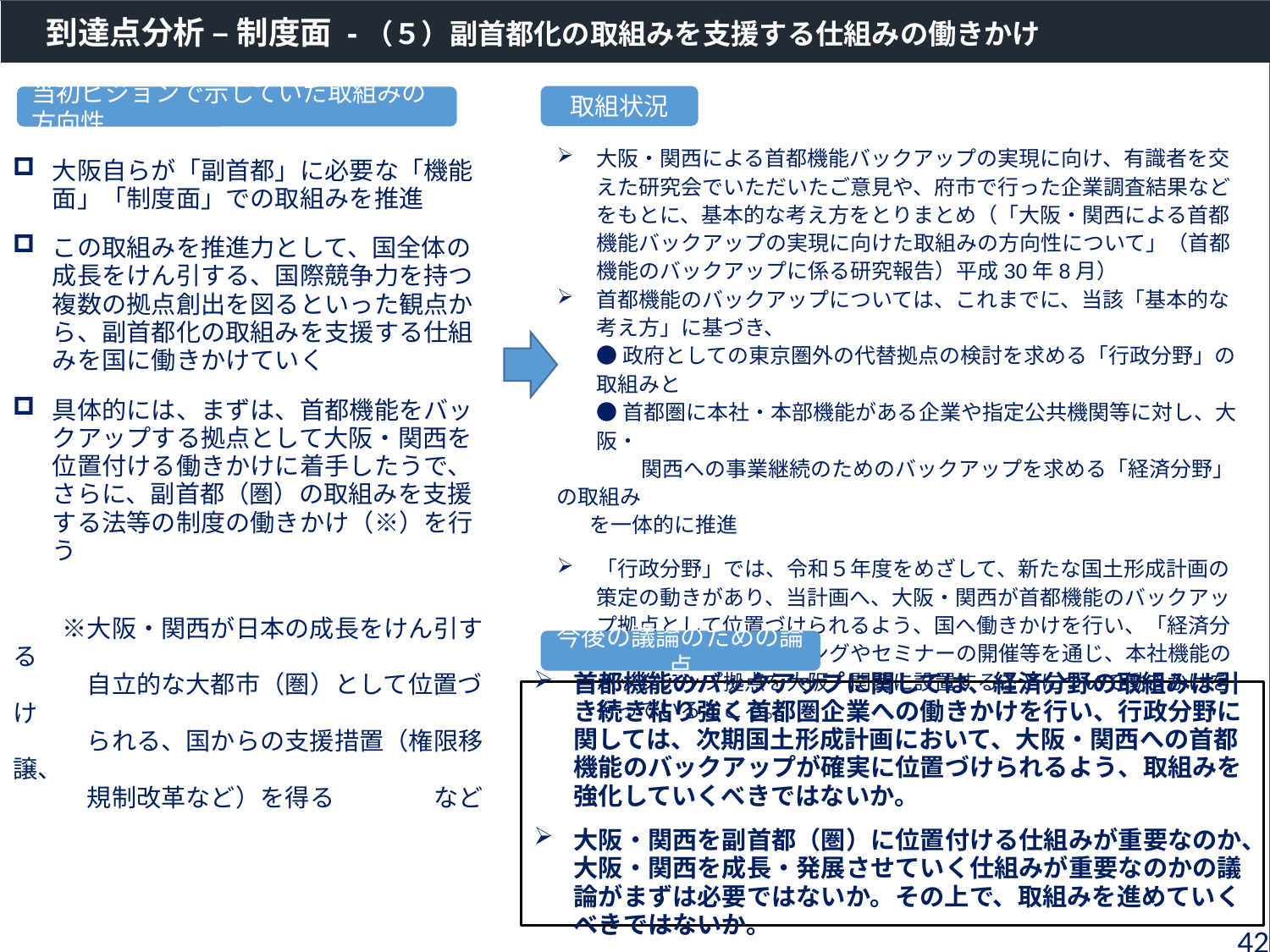

到達点分析 – 制度面 -（５）副首都化の取組みを支援する仕組みの働きかけ
取組状況
当初ビジョンで示していた取組みの方向性
大阪・関西による首都機能バックアップの実現に向け、有識者を交えた研究会でいただいたご意見や、府市で行った企業調査結果などをもとに、基本的な考え方をとりまとめ（「大阪・関西による首都機能バックアップの実現に向けた取組みの方向性について」（首都機能のバックアップに係る研究報告）平成30年8月）
首都機能のバックアップについては、これまでに、当該「基本的な考え方」に基づき、
● 政府としての東京圏外の代替拠点の検討を求める「行政分野」の取組みと
● 首都圏に本社・本部機能がある企業や指定公共機関等に対し、大阪・
　　　　関西への事業継続のためのバックアップを求める「経済分野」の取組み
      を一体的に推進
「行政分野」では、令和５年度をめざして、新たな国土形成計画の策定の動きがあり、当計画へ、大阪・関西が首都機能のバックアップ拠点として位置づけられるよう、国へ働きかけを行い、「経済分野」では、企業ヒアリングやセミナーの開催等を通じ、本社機能のバックアップ拠点を大阪・関西に設置することについて働きかけを行っているところ。

大阪自らが「副首都」に必要な「機能面」「制度面」での取組みを推進
この取組みを推進力として、国全体の成長をけん引する、国際競争力を持つ複数の拠点創出を図るといった観点から、副首都化の取組みを支援する仕組みを国に働きかけていく
具体的には、まずは、首都機能をバックアップする拠点として大阪・関西を位置付ける働きかけに着手したうで、さらに、副首都（圏）の取組みを支援する法等の制度の働きかけ（※）を行う

　　※大阪・関西が日本の成長をけん引する
　　　自立的な大都市（圏）として位置づけ
　　　られる、国からの支援措置（権限移譲、
　　　規制改革など）を得る　　　　など

今後の議論のための論点
首都機能のバックアップに関しては、経済分野の取組みは引き続き粘り強く首都圏企業への働きかけを行い、行政分野に関しては、次期国土形成計画において、大阪・関西への首都機能のバックアップが確実に位置づけられるよう、取組みを強化していくべきではないか。
大阪・関西を副首都（圏）に位置付ける仕組みが重要なのか、大阪・関西を成長・発展させていく仕組みが重要なのかの議論がまずは必要ではないか。その上で、取組みを進めていくべきではないか。
42